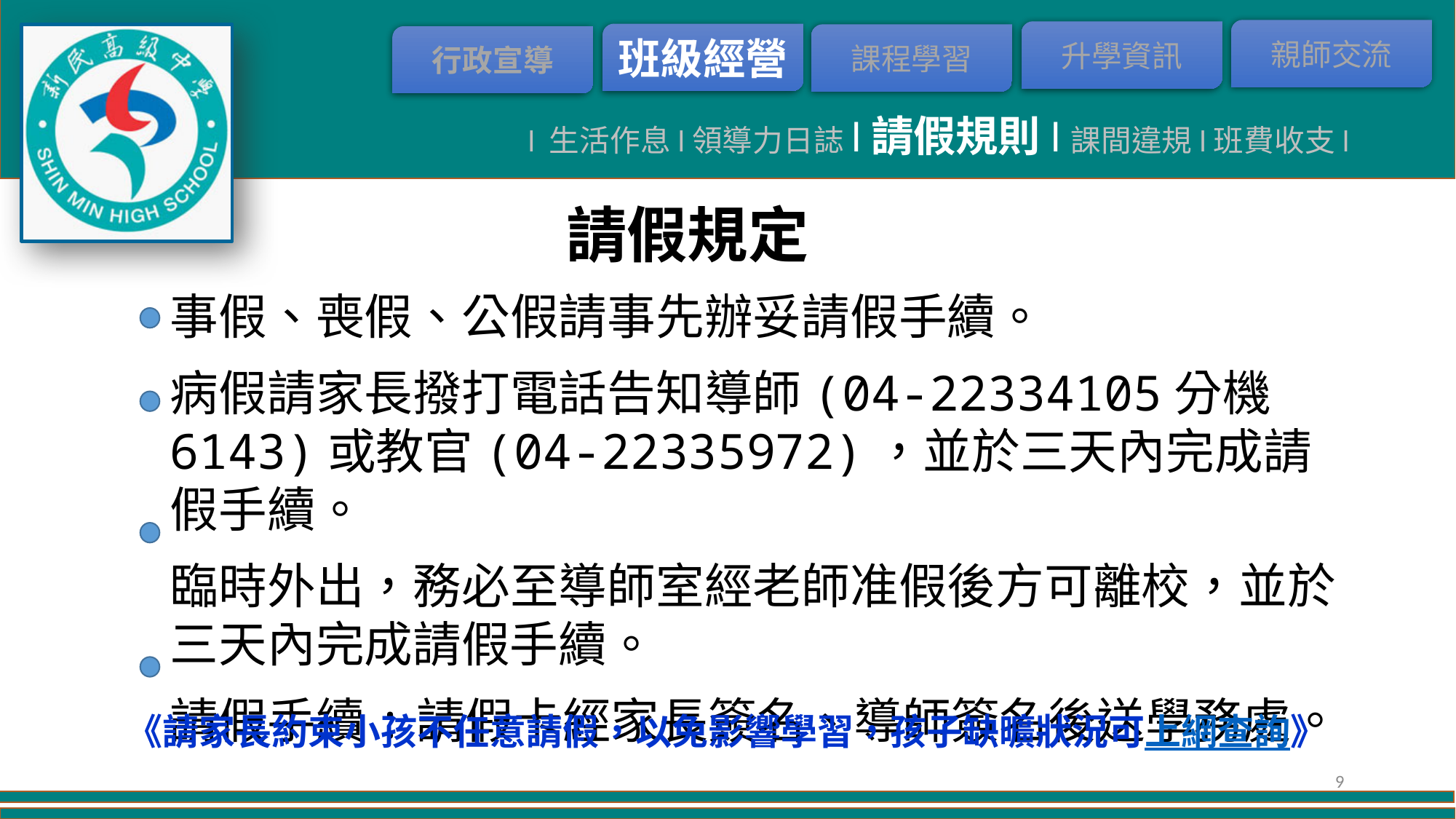

l 生活作息l領導力日誌l請假規則l課間違規l班費收支l
請假規定
事假、喪假、公假請事先辦妥請假手續。
病假請家長撥打電話告知導師(04-22334105分機6143)或教官(04-22335972)，並於三天內完成請假手續。
臨時外出，務必至導師室經老師准假後方可離校，並於三天內完成請假手續。
請假手續:請假卡經家長簽名、導師簽名後送學務處。

《請家長約束小孩不任意請假，以免影響學習，孩子缺曠狀況可上網查詢》

9